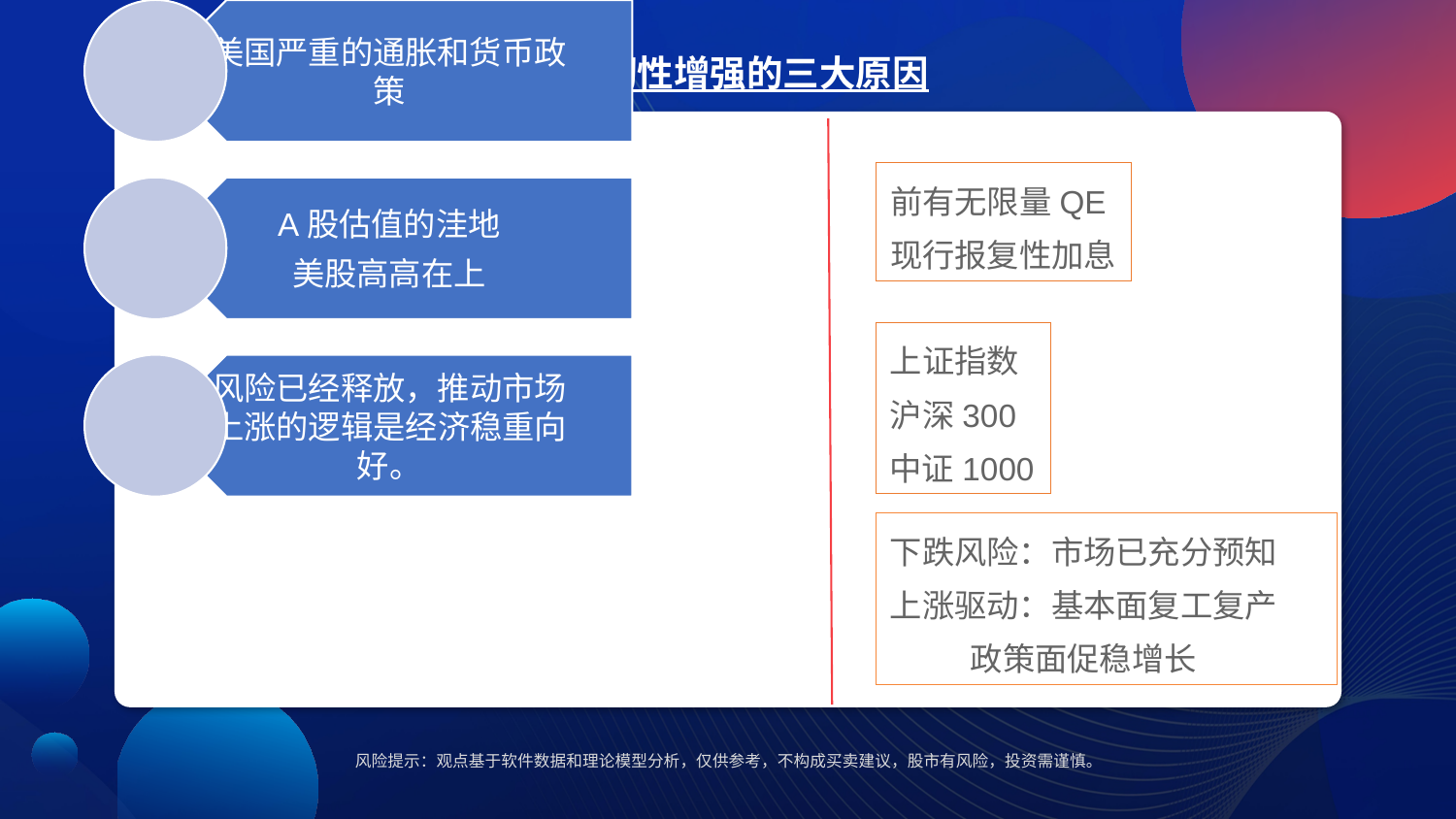

A股韧性增强的三大原因

美国严重的通胀和货币政策
A股估值的洼地
美股高高在上
风险已经释放，推动市场上涨的逻辑是经济稳重向好。
前有无限量QE
现行报复性加息
上证指数
沪深300
中证1000
下跌风险：市场已充分预知
上涨驱动：基本面复工复产
          政策面促稳增长